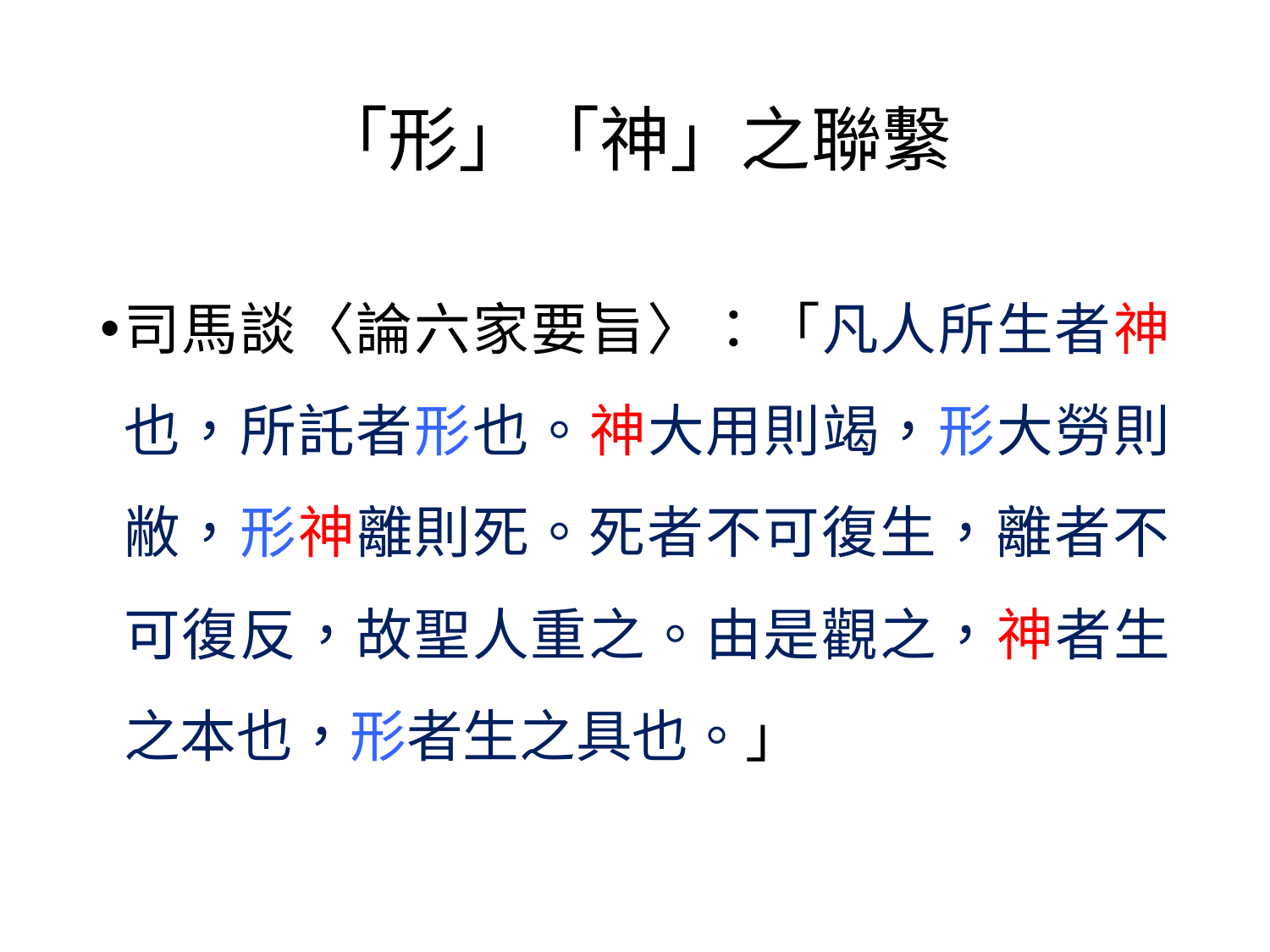

# 「形」「神」之聯繫
司馬談〈論六家要旨〉：「凡人所生者神也，所託者形也。神大用則竭，形大勞則敝，形神離則死。死者不可復生，離者不可復反，故聖人重之。由是觀之，神者生之本也，形者生之具也。」